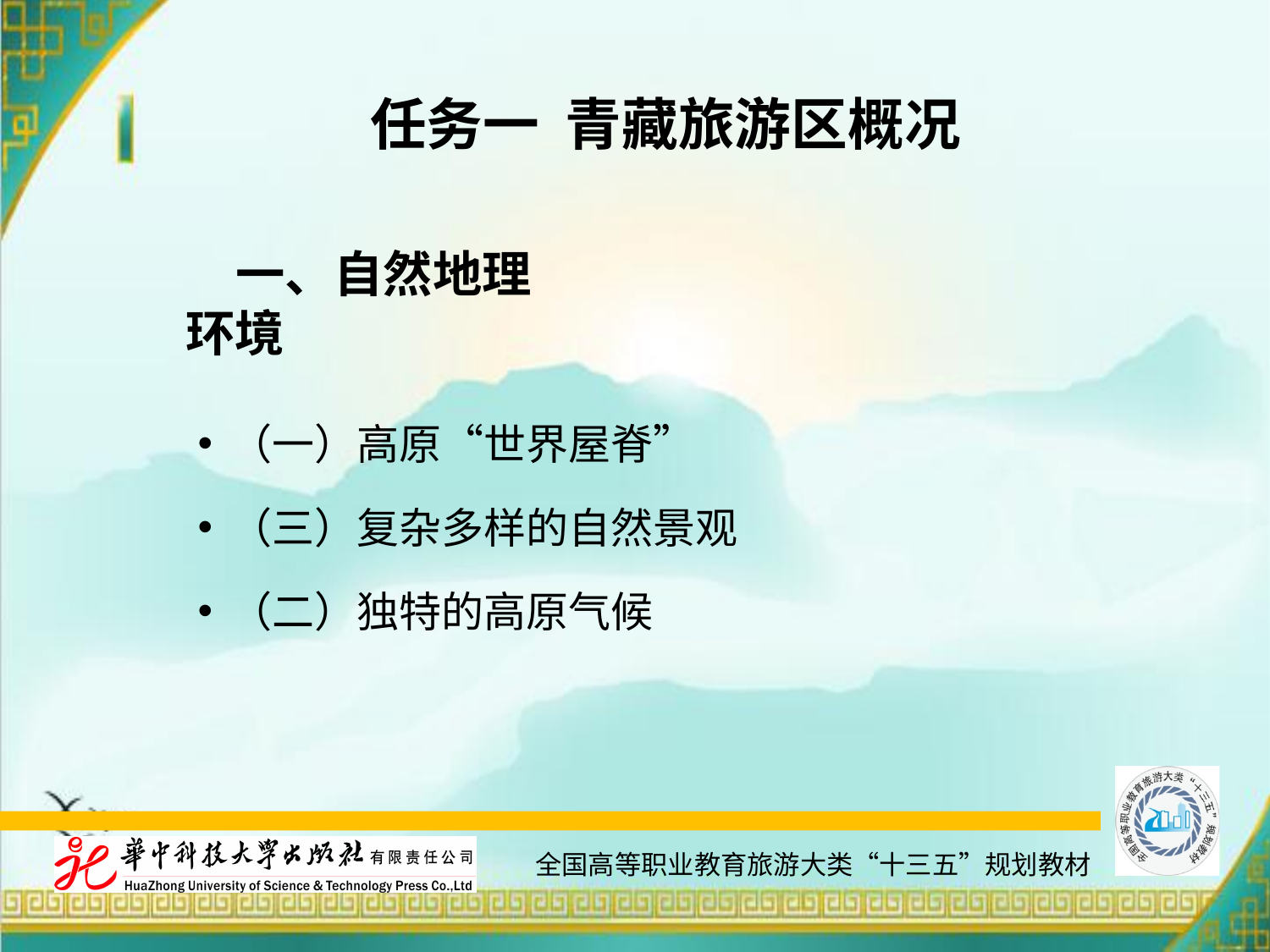

# 任务一  青藏旅游区概况
一、自然地理环境
（一）高原“世界屋脊”
（三）复杂多样的自然景观
（二）独特的高原气候